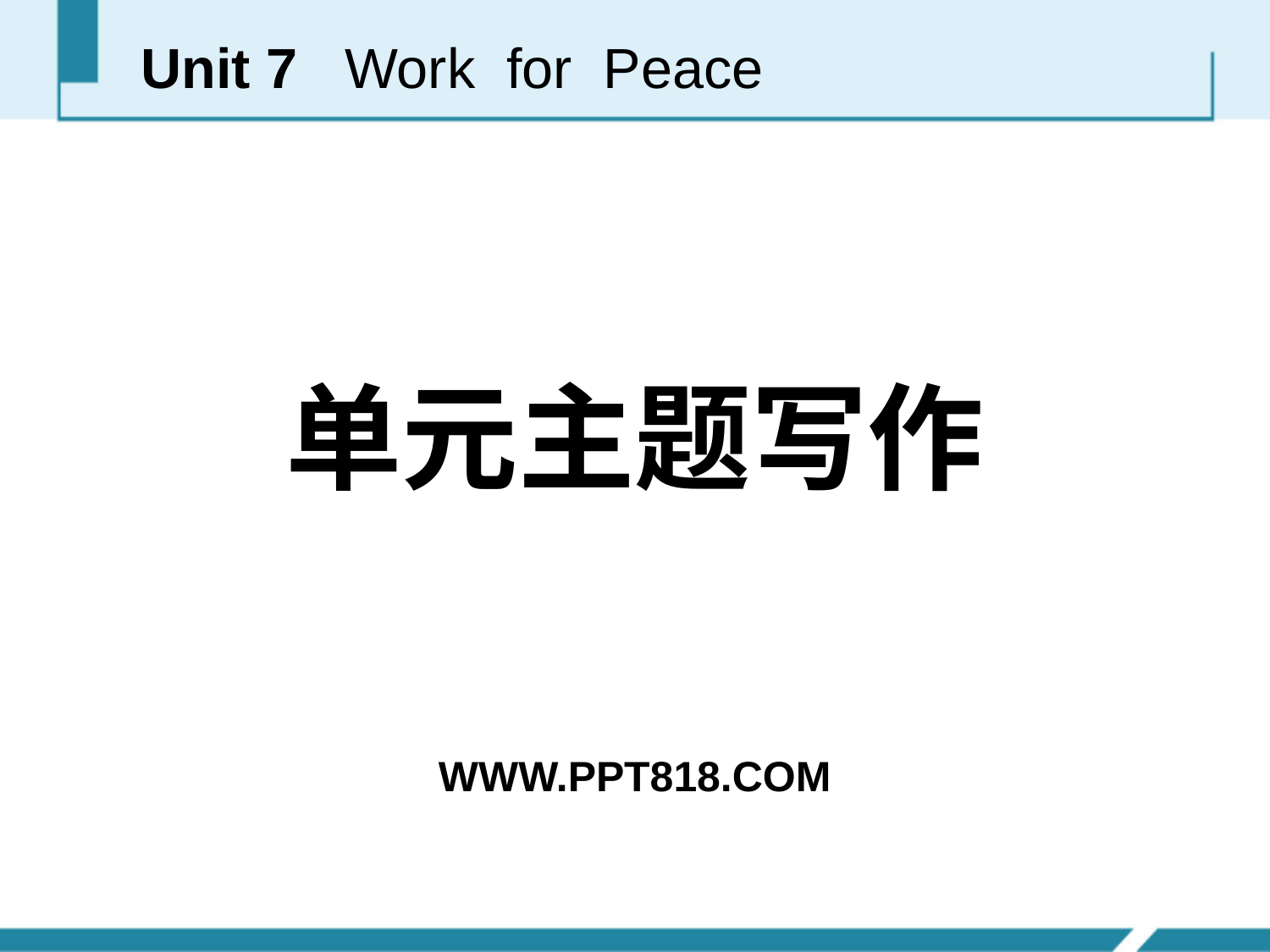

Unit 7   Work  for  Peace
单元主题写作
WWW.PPT818.COM